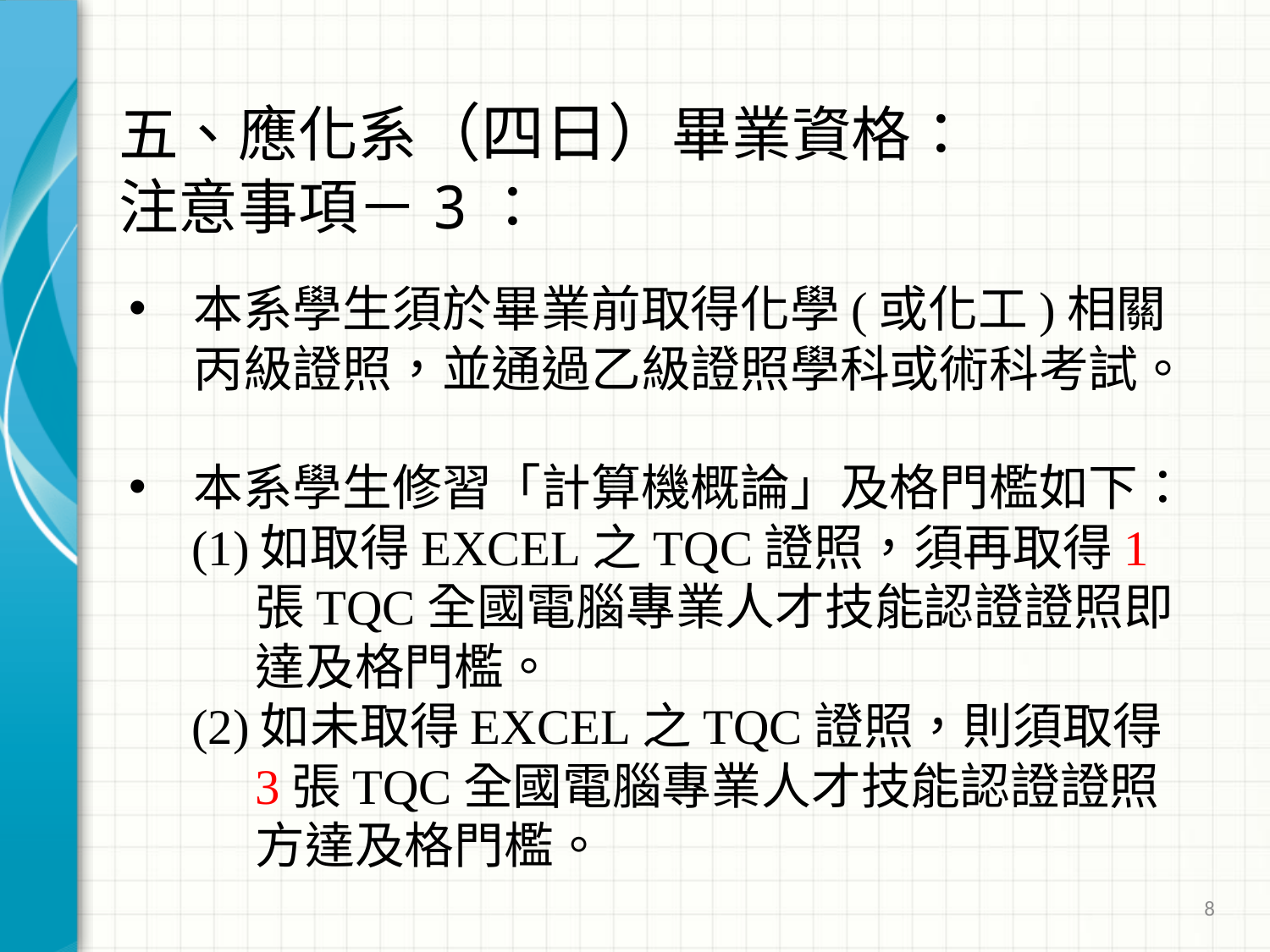

# 五、應化系（四日）畢業資格： 注意事項－3：

本系學生須於畢業前取得化學(或化工)相關丙級證照，並通過乙級證照學科或術科考試。

本系學生修習「計算機概論」及格門檻如下：
     (1)如取得EXCEL之TQC證照，須再取得1張TQC全國電腦專業人才技能認證證照即達及格門檻。
     (2)如未取得EXCEL之TQC證照，則須取得3張TQC全國電腦專業人才技能認證證照方達及格門檻。

8